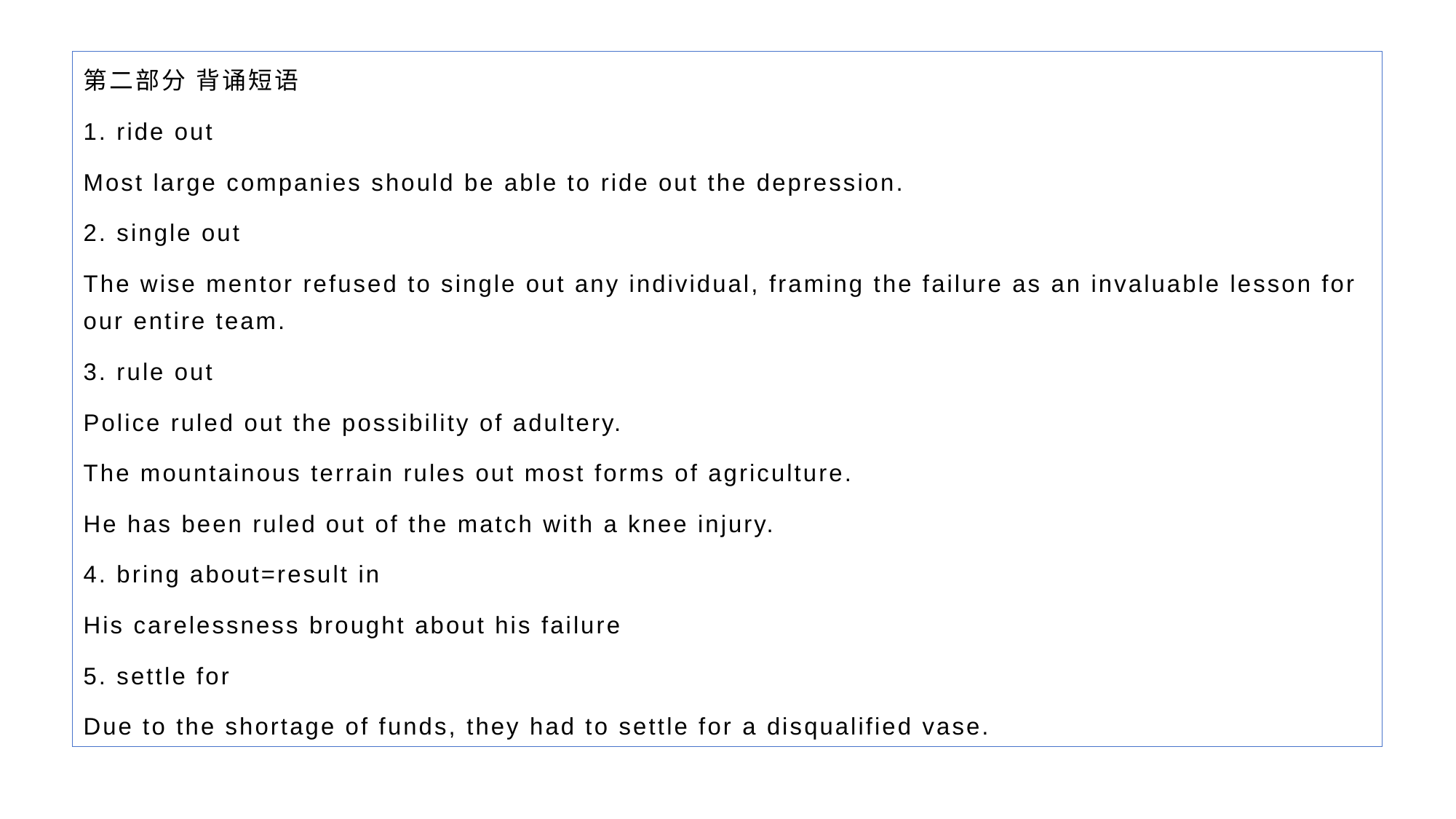

第二部分 背诵短语
1. ride out
Most large companies should be able to ride out the depression.
2. single out
The wise mentor refused to single out any individual, framing the failure as an invaluable lesson for our entire team.
3. rule out
Police ruled out the possibility of adultery.
The mountainous terrain rules out most forms of agriculture.
He has been ruled out of the match with a knee injury.
4. bring about=result in
His carelessness brought about his failure
5. settle for
Due to the shortage of funds, they had to settle for a disqualified vase.